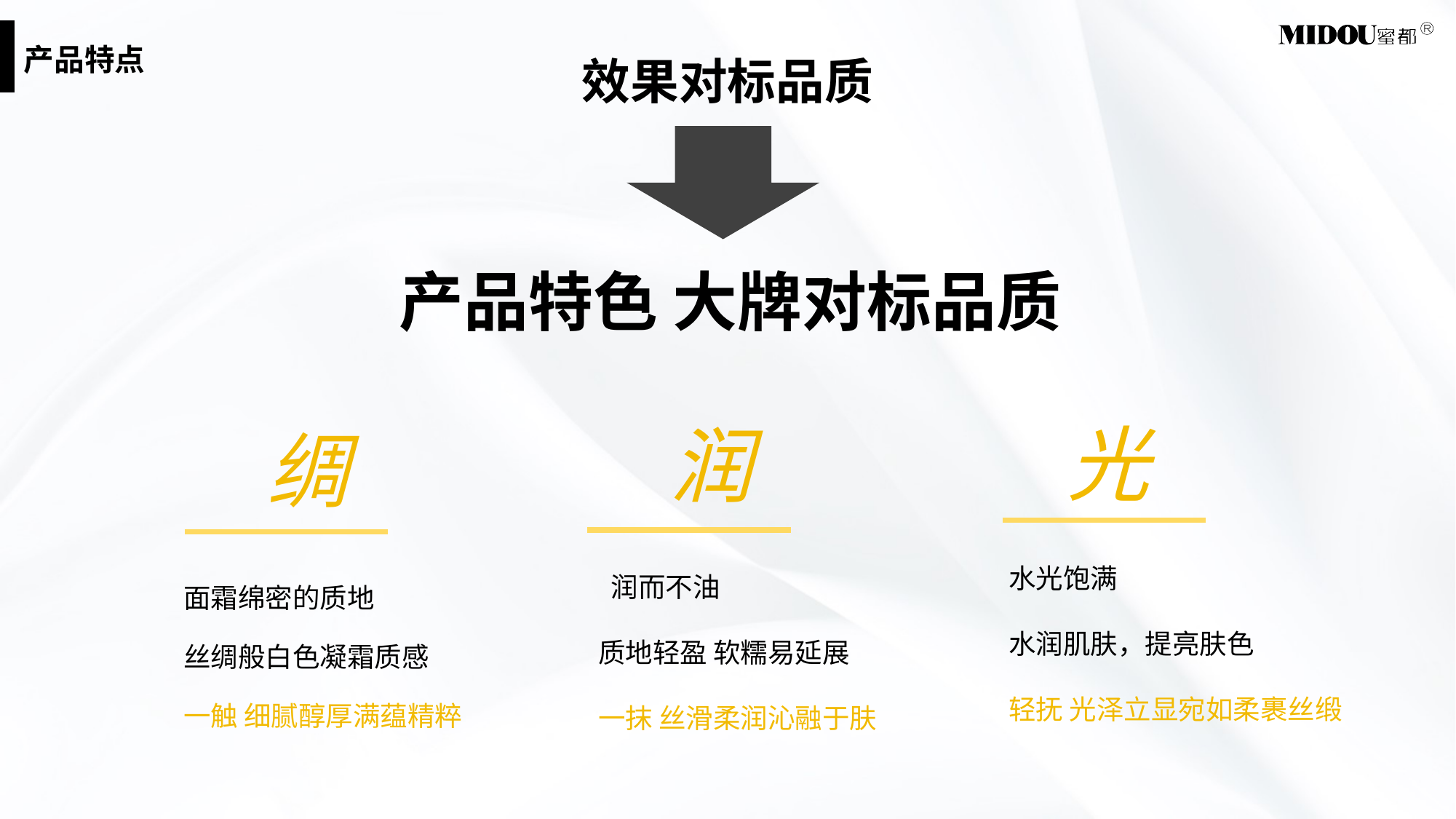

产品特点
效果对标品质

产品特色 大牌对标品质
光
润
绸
面霜绵密的质地
丝绸般白色凝霜质感
一触 细腻醇厚满蕴精粹
水光饱满

水润肌肤，提亮肤色

轻抚 光泽立显宛如柔裹丝缎

 润而不油

质地轻盈 软糯易延展

一抹 丝滑柔润沁融于肤